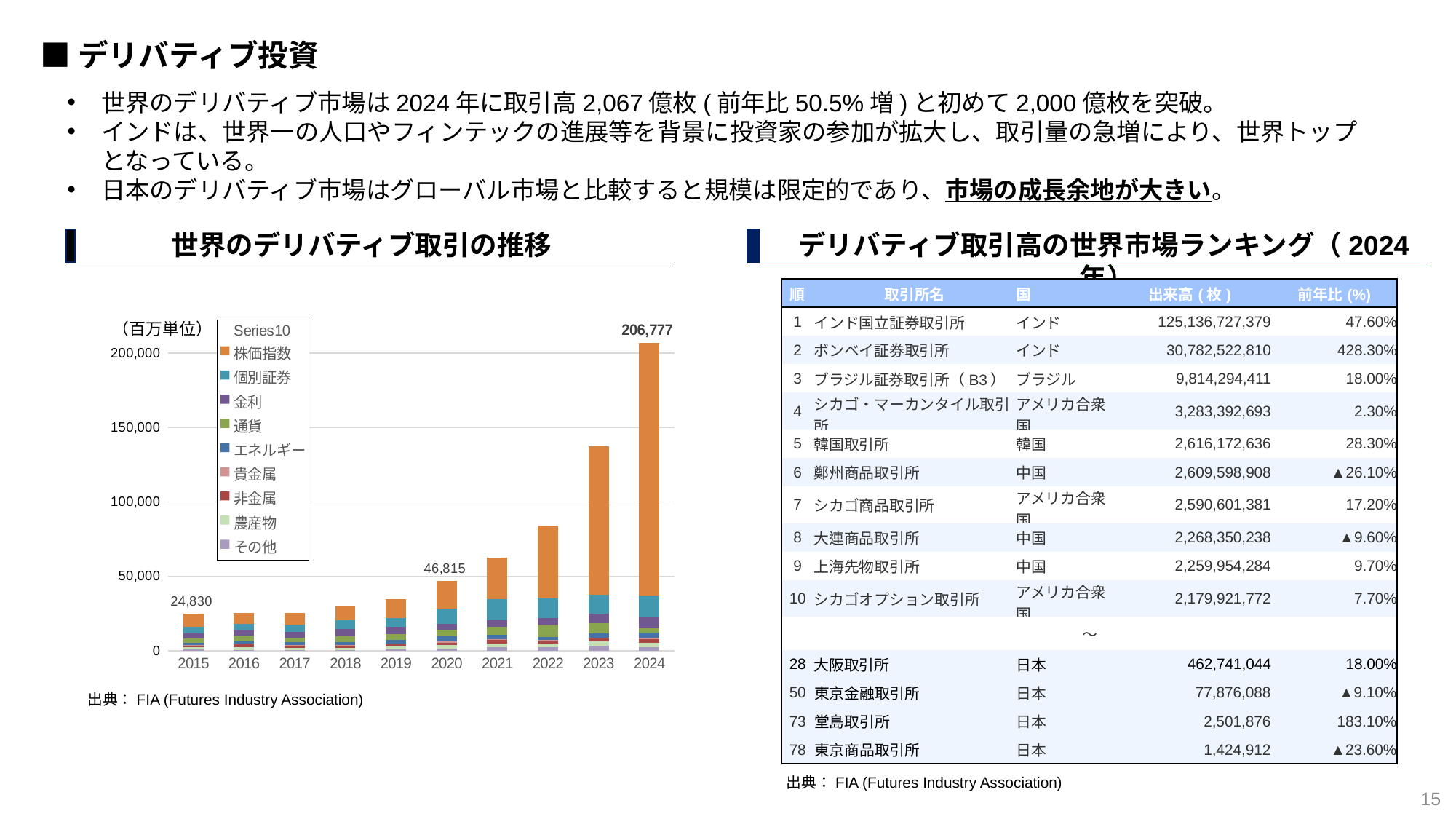

■デリバティブ投資
世界のデリバティブ市場は2024年に取引高2,067億枚(前年比50.5%増)と初めて2,000億枚を突破。
インドは、世界一の人口やフィンテックの進展等を背景に投資家の参加が拡大し、取引量の急増により、世界トップとなっている。
日本のデリバティブ市場はグローバル市場と比較すると規模は限定的であり、市場の成長余地が大きい。
世界のデリバティブ取引の推移

デリバティブ取引高の世界市場ランキング（2024年）

| 順 | 取引所名 | 国 | 出来高(枚) | 出来高(枚) | 前年比(%) |
| --- | --- | --- | --- | --- | --- |
| 1 | インド国立証券取引所 | インド | 125,136,727,379 | 125,136,727,379 | 47.60% |
| 2 | ボンベイ証券取引所 | インド | 30,782,522,810 | 30,782,522,810 | 428.30% |
| 3 | ブラジル証券取引所（B3） | ブラジル | 9,814,294,411 | 9,814,294,411 | 18.00% |
| 4 | シカゴ・マーカンタイル取引所 | アメリカ合衆国 | 3,283,392,693 | 3,283,392,693 | 2.30% |
| 5 | 韓国取引所 | 韓国 | 2,616,172,636 | 2,616,172,636 | 28.30% |
| 6 | 鄭州商品取引所 | 中国 | 2,609,598,908 | 2,609,598,908 | ▲26.10% |
| 7 | シカゴ商品取引所 | アメリカ合衆国 | 2,590,601,381 | 2,590,601,381 | 17.20% |
| 8 | 大連商品取引所 | 中国 | 2,268,350,238 | 2,268,350,238 | ▲9.60% |
| 9 | 上海先物取引所 | 中国 | 2,259,954,284 | 2,259,954,284 | 9.70% |
| 10 | シカゴオプション取引所 | アメリカ合衆国 | 2,179,921,772 | 2,179,921,772 | 7.70% |
| ～ | ～ |  |  |  |  |
| 28 | 大阪取引所 | 日本 | 462,741,044 |  | 18.00% |
| 50 | 東京金融取引所 | 日本 | 77,876,088 |  | ▲9.10% |
| 73 | 堂島取引所 | 日本 | 2,501,876 |  | 183.10% |
| 78 | 東京商品取引所 | 日本 | 1,424,912 |  | ▲23.60% |

### Chart

| Category | その他 | 農産物 | 非金属 | 貴金属 | エネルギー | 通貨 | 金利 | 個別証券 | 株価指数 |  |
|---|---|---|---|---|---|---|---|---|---|---|
| 2015 | 825.0 | 1640.0 | 1281.0 | 317.0 | 1405.0 | 2797.0 | 3280.0 | 4780.0 | 8505.0 | 24830.0 |
| 2016 | 622.0 | 1932.0 | 1877.0 | 312.0 | 2210.0 | 3078.0 | 3530.0 | 4415.0 | 7261.0 | 25238.0 |
| 2017 | 488.0 | 1306.0 | 1740.0 | 279.0 | 2167.0 | 2984.0 | 3984.0 | 4647.0 | 7623.0 | 25220.0 |
| 2018 | 531.0 | 1488.0 | 1523.0 | 293.0 | 2234.0 | 3927.0 | 4568.0 | 5779.0 | 9991.0 | 30333.0 |
| 2019 | 989.0 | 1769.0 | 1440.0 | 503.0 | 2543.0 | 3936.0 | 4772.0 | 6109.0 | 12443.0 | 34504.0 |
| 2020 | 1493.0 | 2571.0 | 1433.0 | 965.0 | 3151.0 | 4513.0 | 4115.0 | 9951.0 | 18624.0 | 46815.0 |
| 2021 | 2314.0 | 2820.0 | 2005.0 | 761.0 | 2711.0 | 5542.0 | 4577.0 | 13746.0 | 28132.0 | 62608.0 |
| 2022 | 2543.0 | 2394.0 | 1630.0 | 564.0 | 2056.0 | 7731.0 | 5146.0 | 13234.0 | 48608.0 | 83906.0 |
| 2023 | 3288.0 | 3127.0 | 1809.0 | 717.0 | 2760.0 | 7015.0 | 6116.0 | 12730.0 | 99816.0 | 137379.0 |
| 2024 | 2437.0 | 3050.0 | 2116.0 | 1041.0 | 3481.0 | 3192.0 | 6973.0 | 14806.0 | 169683.0 | 206777.0 |
（百万単位）
出典：FIA (Futures Industry Association)
出典：FIA (Futures Industry Association)
15